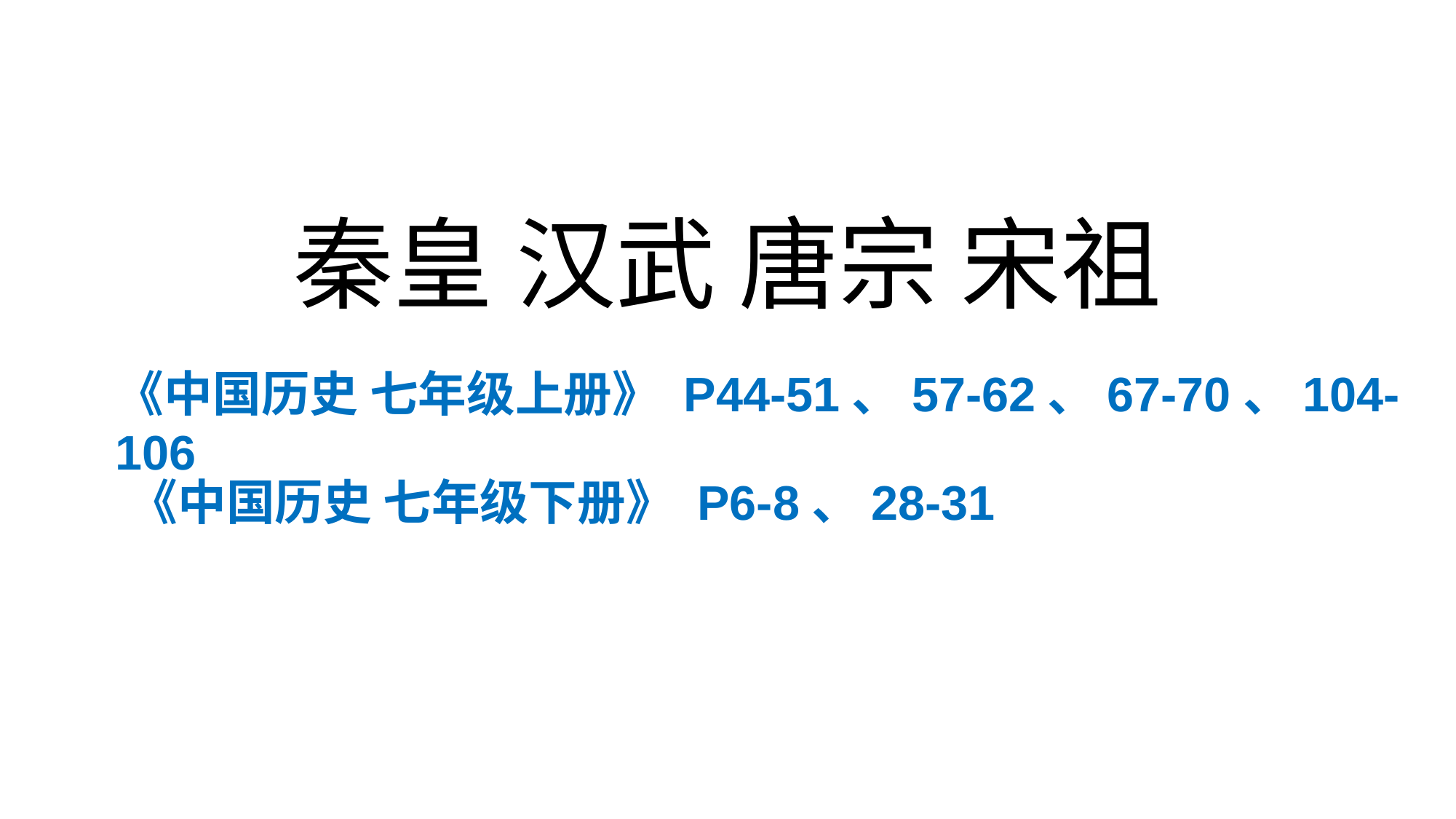

# 秦皇 汉武 唐宗 宋祖
《中国历史 七年级上册》 P44-51、57-62、67-70、104-106
 《中国历史 七年级下册》 P6-8、28-31